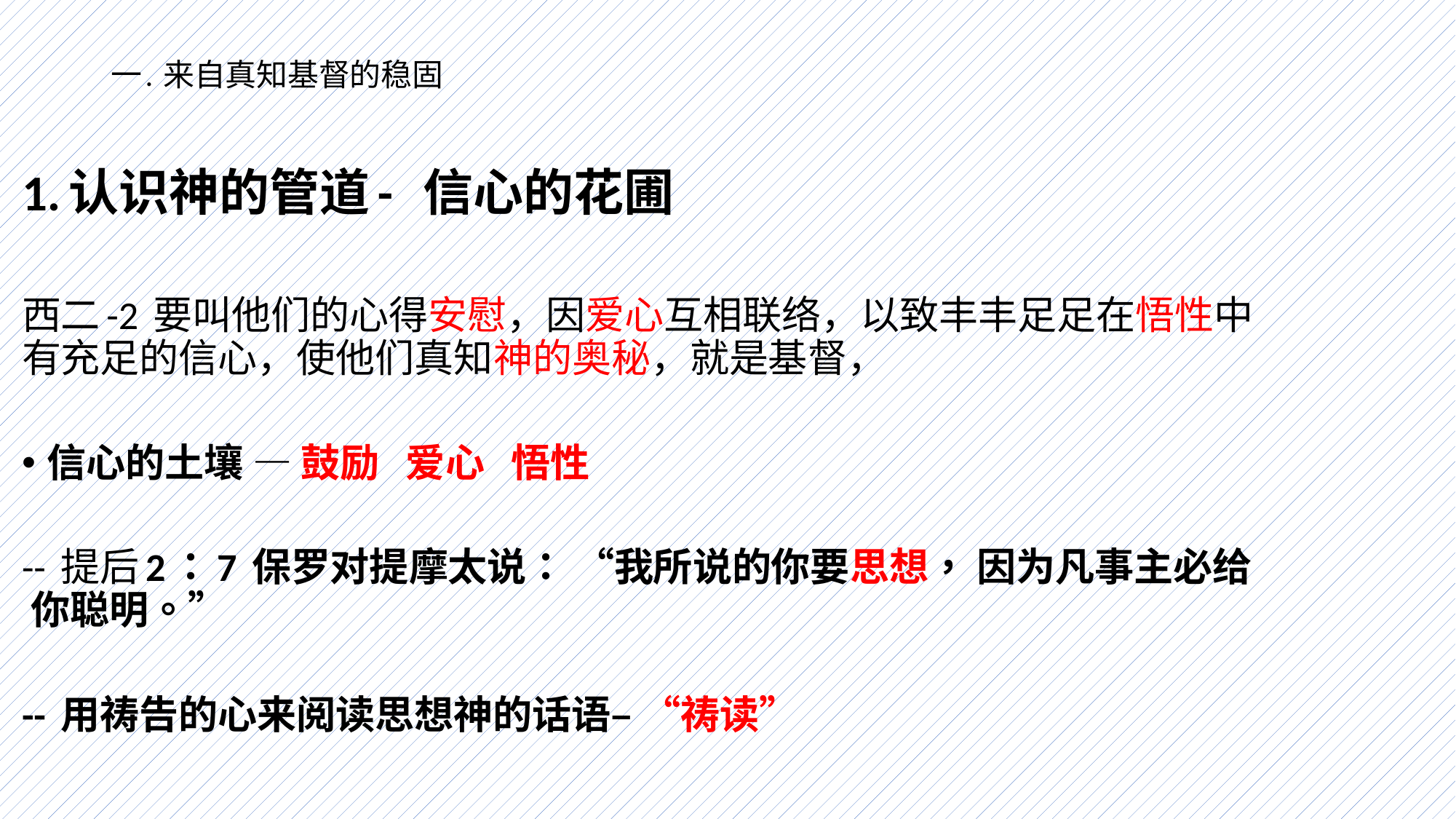

# 一. 来自真知基督的稳固

1.认识神的管道-  信心的花圃

西二-2 要叫他们的心得安慰，因爱心互相联络，以致丰丰足足在悟性中有充足的信心，使他们真知神的奥秘，就是基督，

信心的土壤 — 鼓励   爱心   悟性

-- 提后2：7 保罗对提摩太说： “我所说的你要思想， 因为凡事主必给  你聪明。”

-- 用祷告的心来阅读思想神的话语– “祷读”